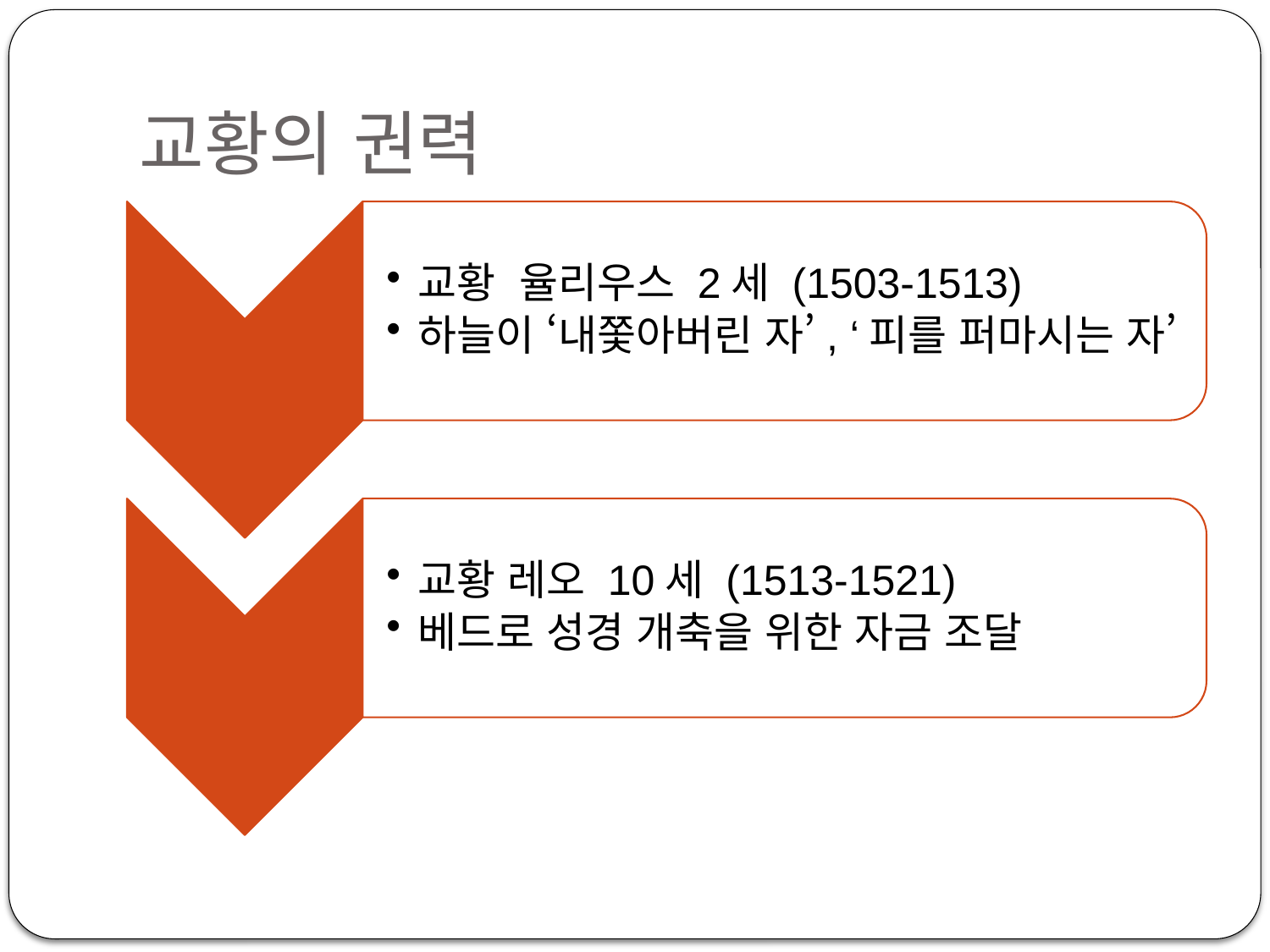

# 교황의 권력

교황  율리우스 2세 (1503-1513)
하늘이 ‘내쫓아버린 자’, ‘피를 퍼마시는 자’

교황 레오 10세 (1513-1521)
베드로 성경 개축을 위한 자금 조달